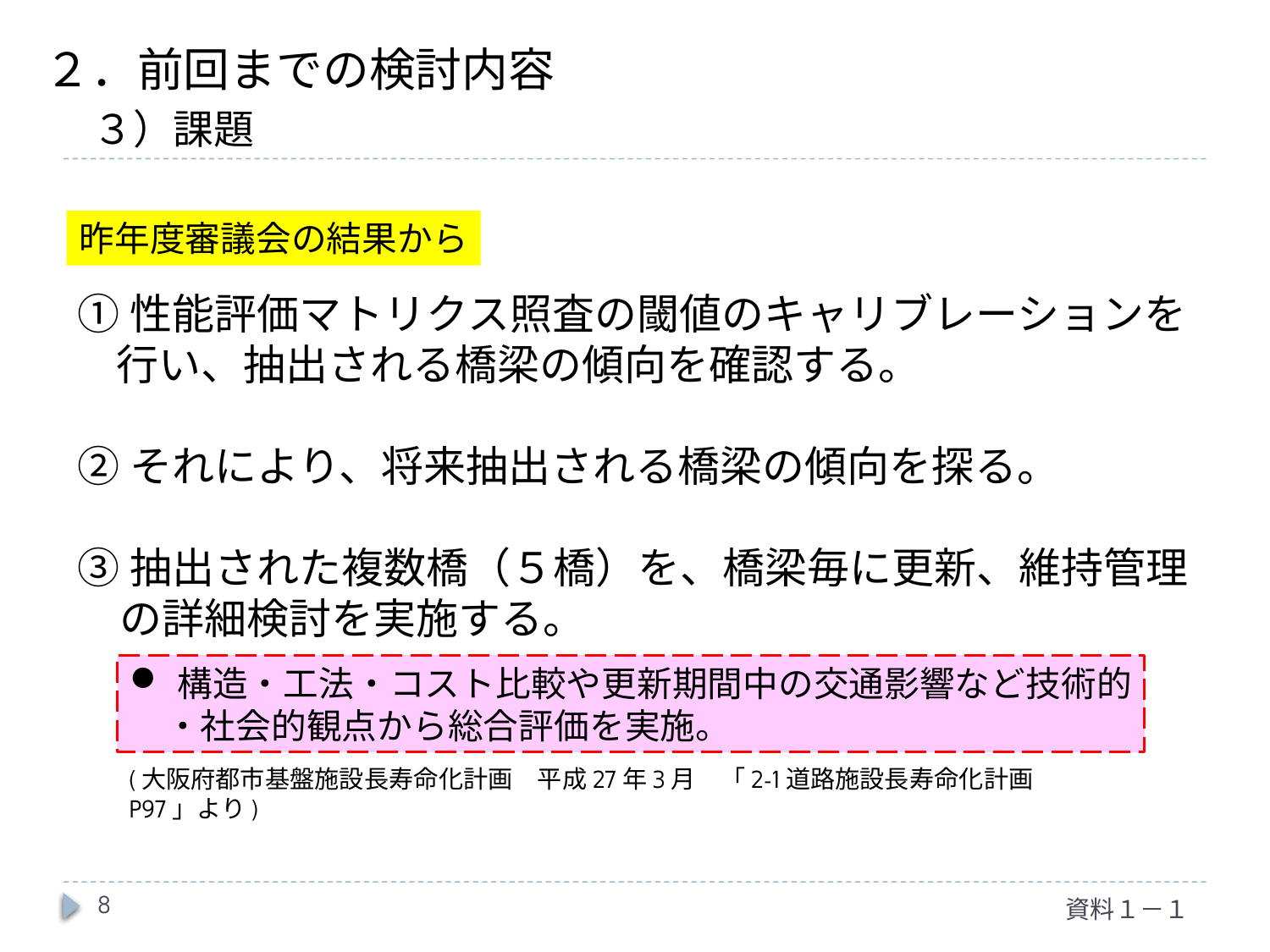

# ２．前回までの検討内容 　３）課題
昨年度審議会の結果から
①性能評価マトリクス照査の閾値のキャリブレーションを
   行い、抽出される橋梁の傾向を確認する。

②それにより、将来抽出される橋梁の傾向を探る。

③抽出された複数橋（５橋）を、橋梁毎に更新、維持管理
　の詳細検討を実施する。

構造・工法・コスト比較や更新期間中の交通影響など技術的
　・社会的観点から総合評価を実施。
(大阪府都市基盤施設長寿命化計画　平成27年3月　「2-1道路施設長寿命化計画　P97」より)
8
資料１－１